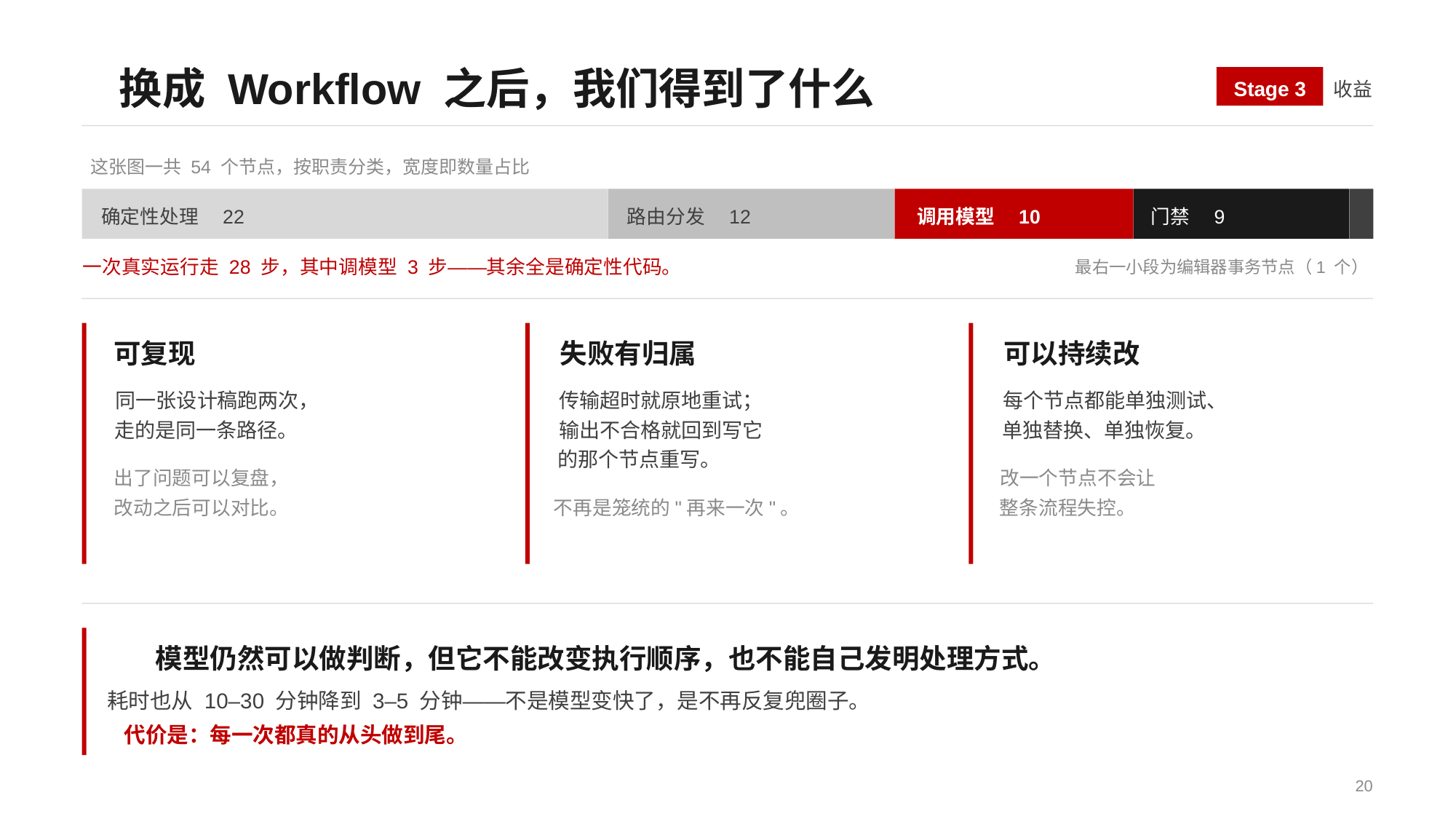

换成 Workflow 之后，我们得到了什么

Stage 3
收益

这张图一共 54 个节点，按职责分类，宽度即数量占比

确定性处理　22
路由分发　12
调用模型　10
门禁　9
一次真实运行走 28 步，其中调模型 3 步——其余全是确定性代码。
最右一小段为编辑器事务节点（1 个）

可复现
失败有归属
可以持续改
同一张设计稿跑两次，
传输超时就原地重试；
每个节点都能单独测试、
走的是同一条路径。
输出不合格就回到写它
单独替换、单独恢复。
的那个节点重写。
出了问题可以复盘，
改一个节点不会让
改动之后可以对比。
不再是笼统的"再来一次"。
整条流程失控。

模型仍然可以做判断，但它不能改变执行顺序，也不能自己发明处理方式。
耗时也从 10–30 分钟降到 3–5 分钟——不是模型变快了，是不再反复兜圈子。
代价是：每一次都真的从头做到尾。
20